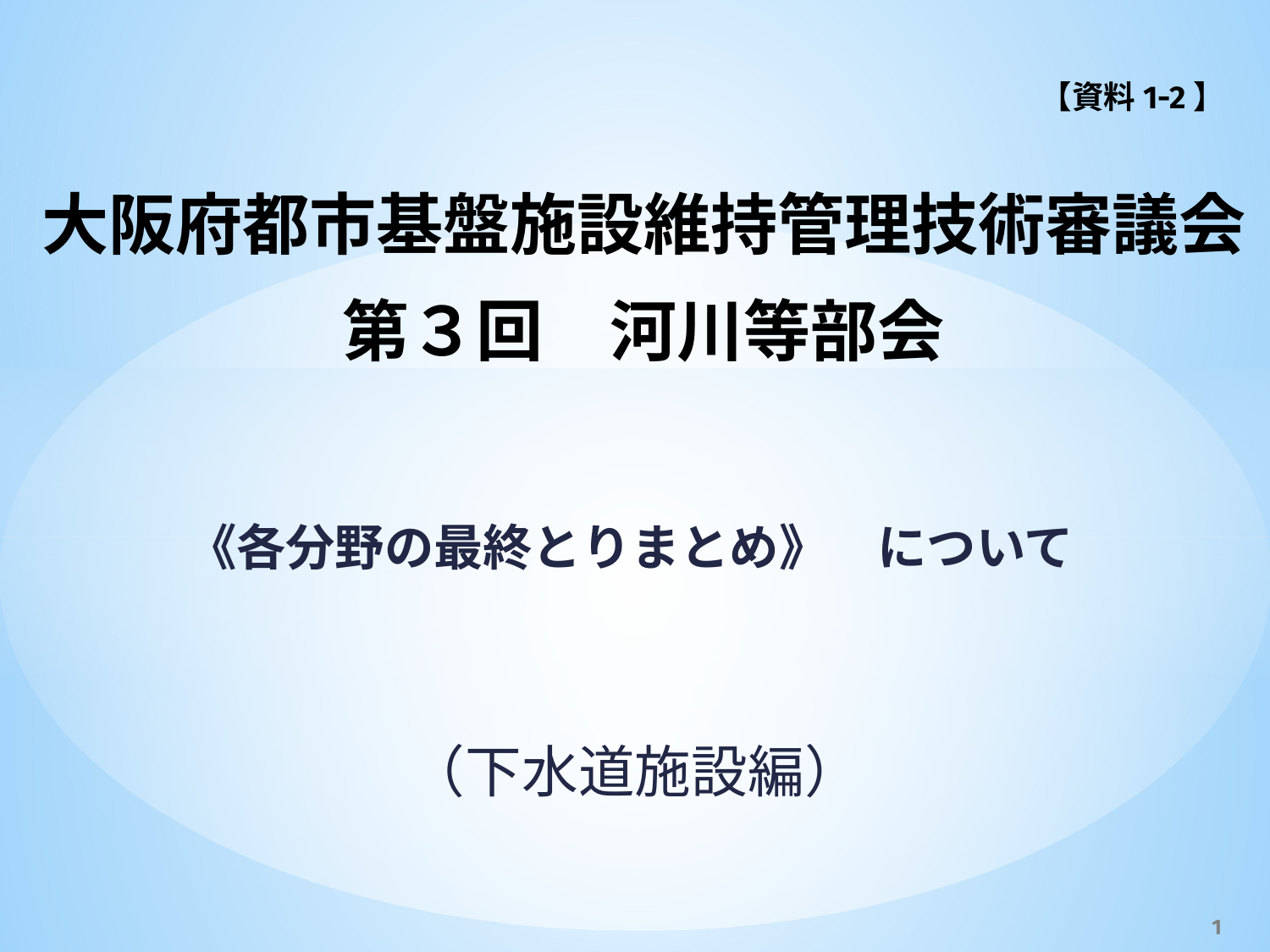

【資料1-2】
# 大阪府都市基盤施設維持管理技術審議会 第３回　河川等部会
《各分野の最終とりまとめ》　について

（下水道施設編）

1